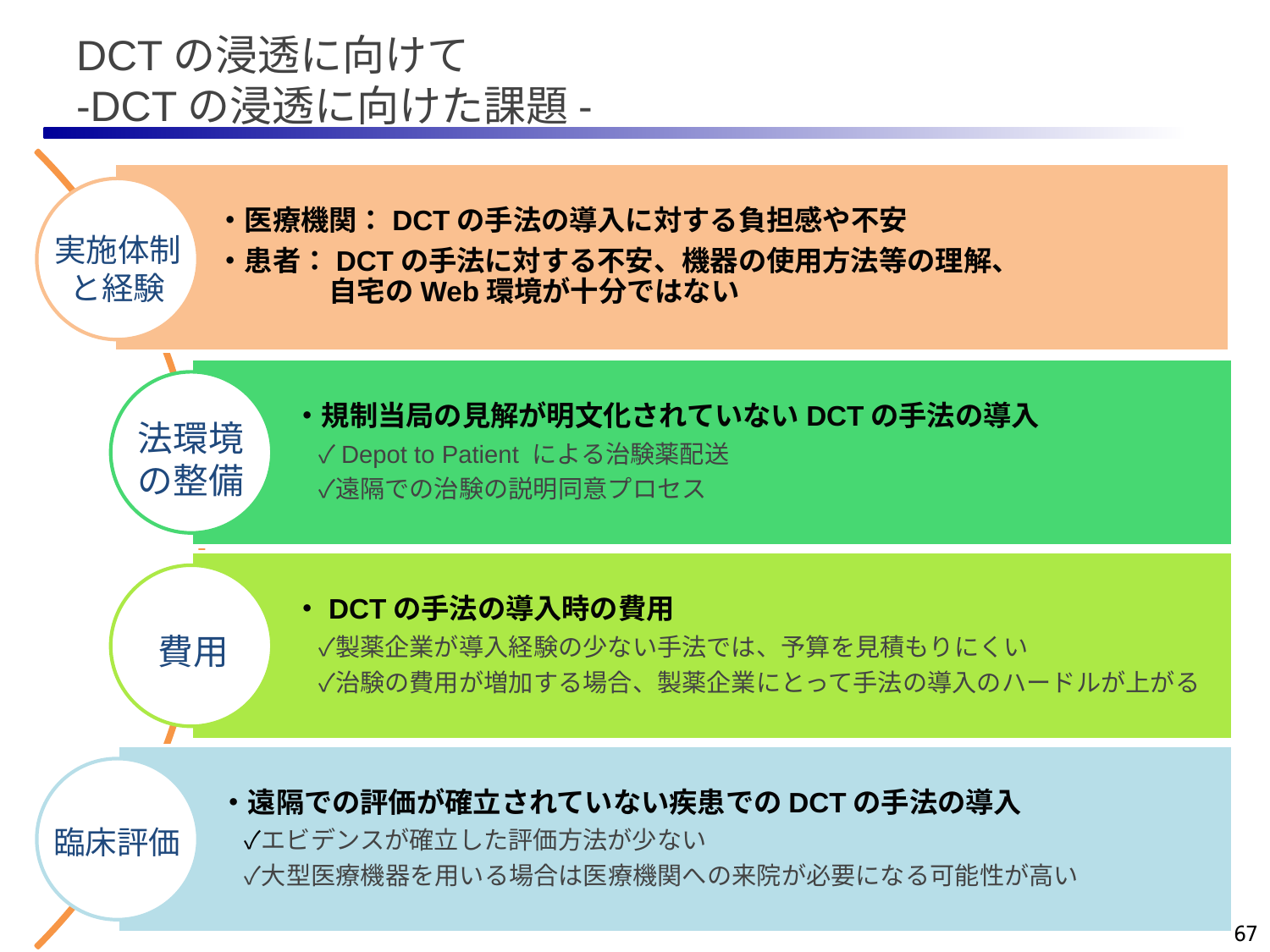

# DCTの浸透に向けて -DCTの浸透に向けた課題-
・医療機関：DCTの手法の導入に対する負担感や不安
・患者：DCTの手法に対する不安、機器の使用方法等の理解、
　　　　自宅のWeb環境が十分ではない
・規制当局の見解が明文化されていないDCTの手法の導入
　✓Depot to Patient による治験薬配送
　✓遠隔での治験の説明同意プロセス
・DCTの手法の導入時の費用
　✓製薬企業が導入経験の少ない手法では、予算を見積もりにくい
　✓治験の費用が増加する場合、製薬企業にとって手法の導入のハードルが上がる
・遠隔での評価が確立されていない疾患でのDCTの手法の導入
　✓エビデンスが確立した評価方法が少ない
　✓大型医療機器を用いる場合は医療機関への来院が必要になる可能性が高い
実施体制と経験
法環境
の整備
費用
臨床評価
67